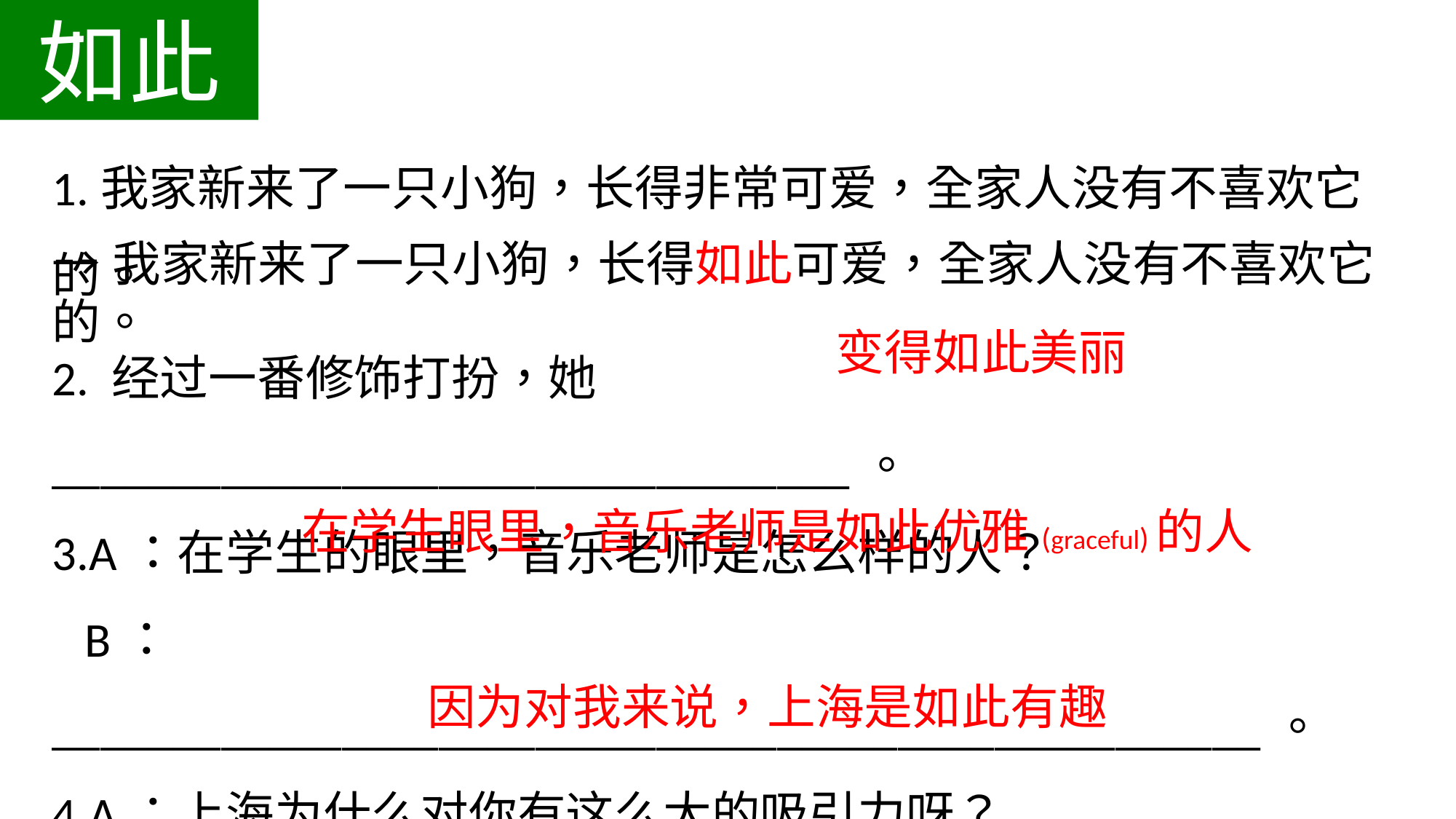

如此
1.我家新来了一只小狗，长得非常可爱，全家人没有不喜欢它的。
→我家新来了一只小狗，长得如此可爱，全家人没有不喜欢它的。
2. 经过一番修饰打扮，她_________________________________。
3.A：在学生的眼里，音乐老师是怎么样的人？
   B： __________________________________________________。
4.A：上海为什么对你有这么大的吸引力呀？
   B： __________________________________________________。
变得如此美丽
在学生眼里，音乐老师是如此优雅(graceful)的人
因为对我来说，上海是如此有趣